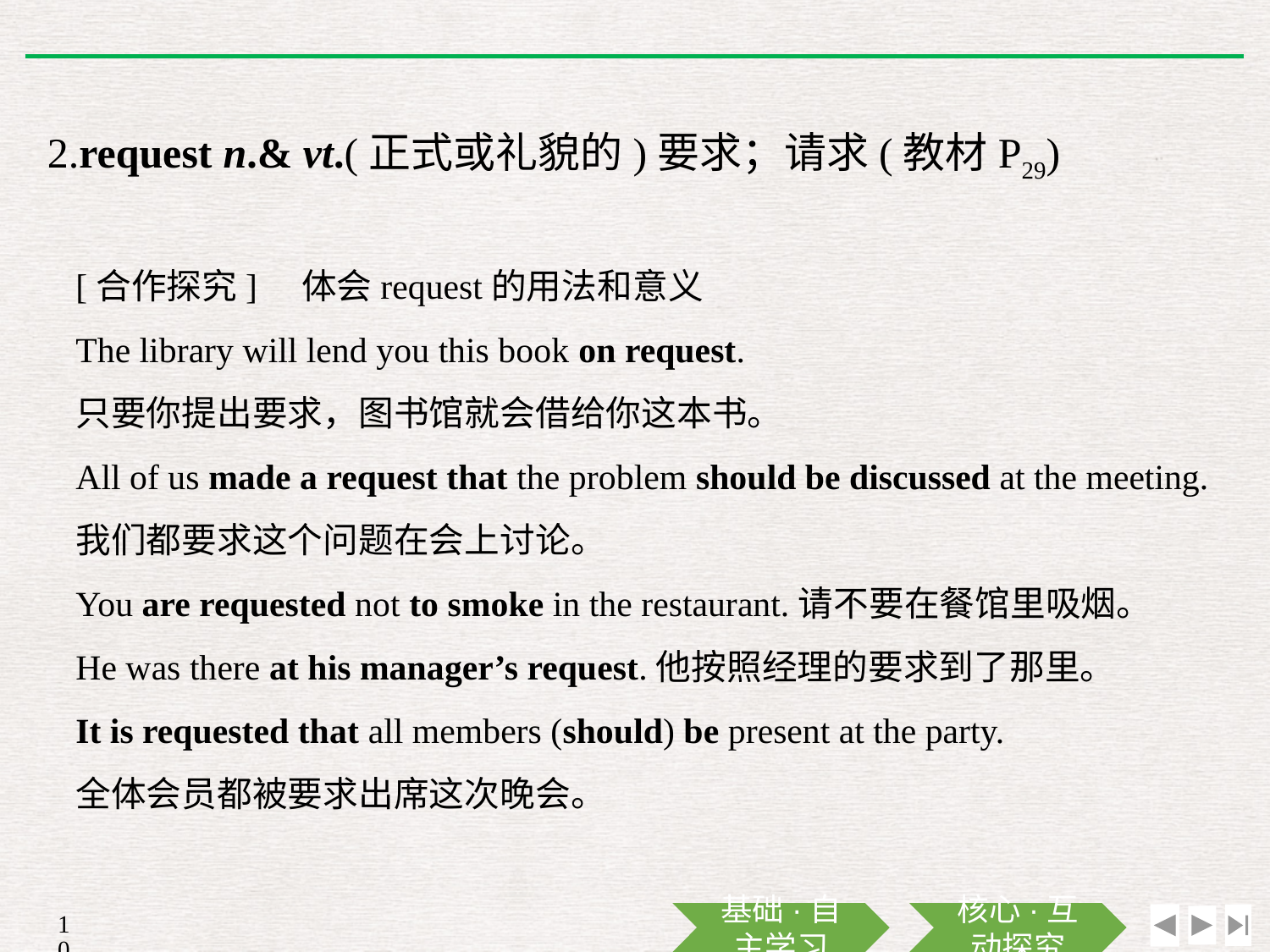

2.request n.& vt.(正式或礼貌的)要求；请求(教材P29)
[合作探究]　体会request的用法和意义
The library will lend you this book on request.
只要你提出要求，图书馆就会借给你这本书。
All of us made a request that the problem should be discussed at the meeting.
我们都要求这个问题在会上讨论。
You are requested not to smoke in the restaurant.请不要在餐馆里吸烟。
He was there at his manager’s request.他按照经理的要求到了那里。
It is requested that all members (should) be present at the party.
全体会员都被要求出席这次晚会。